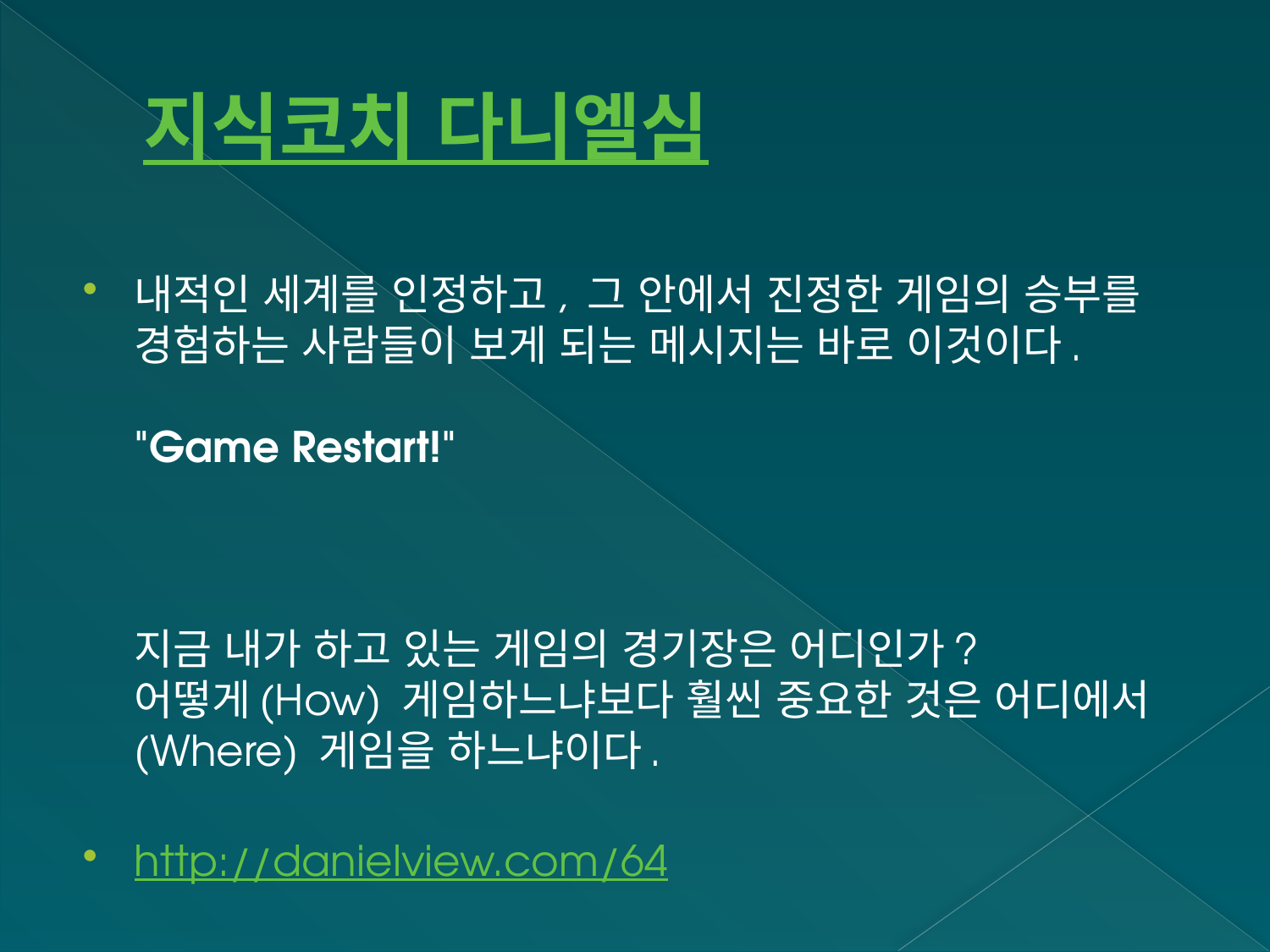

# 지식코치 다니엘심
내적인 세계를 인정하고, 그 안에서 진정한 게임의 승부를 경험하는 사람들이 보게 되는 메시지는 바로 이것이다.
"Game Restart!"
지금 내가 하고 있는 게임의 경기장은 어디인가?
어떻게(How) 게임하느냐보다 훨씬 중요한 것은 어디에서(Where) 게임을 하느냐이다.
http://danielview.com/64